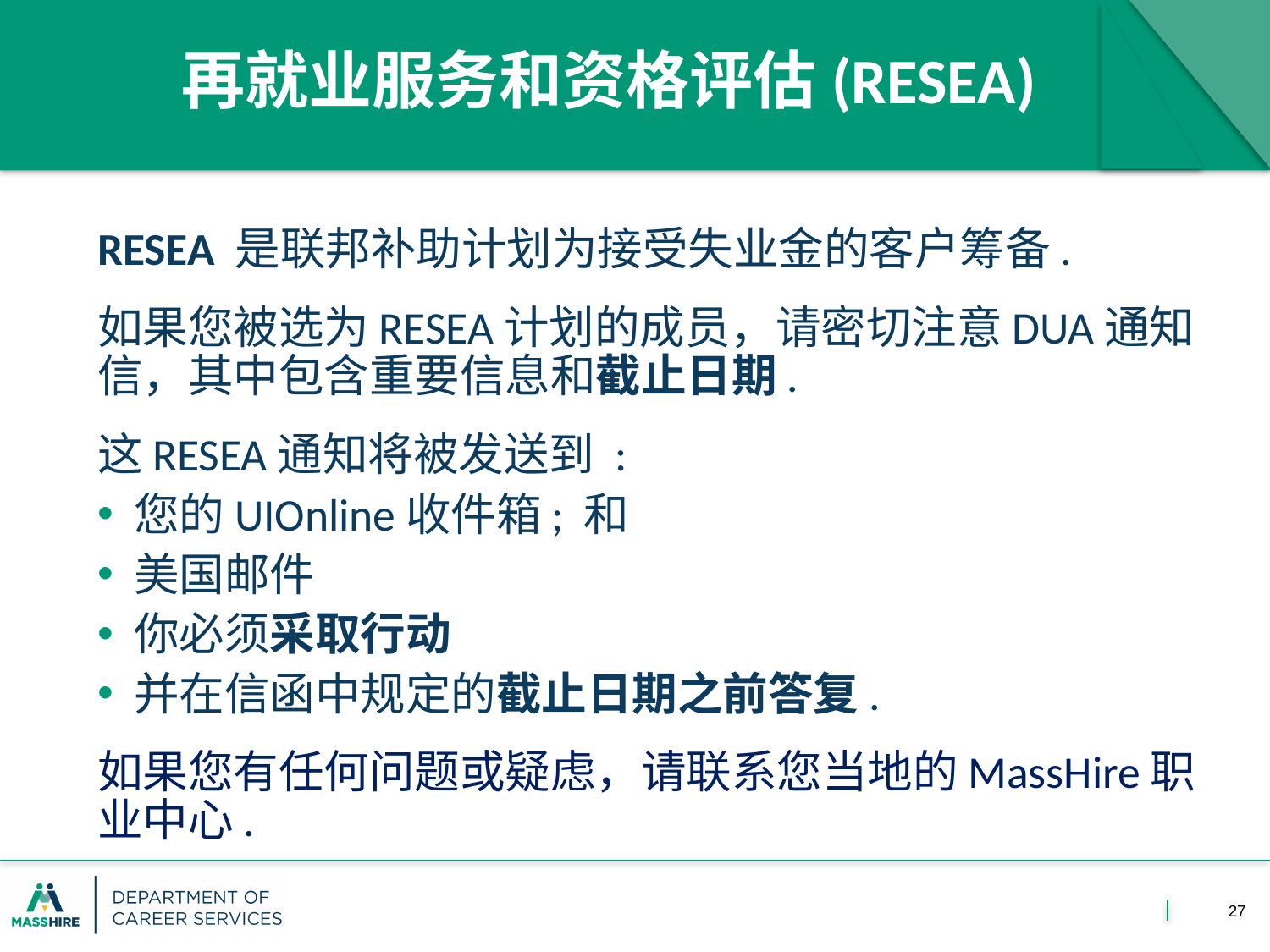

# 再就业服务和资格评估(RESEA)
RESEA 是联邦补助计划为接受失业金的客户筹备.
如果您被选为RESEA计划的成员，请密切注意DUA通知信，其中包含重要信息和截止日期.
这RESEA通知将被发送到 :
您的UIOnline收件箱; 和
美国邮件
你必须采取行动
并在信函中规定的截止日期之前答复.
如果您有任何问题或疑虑，请联系您当地的MassHire职业中心.

27